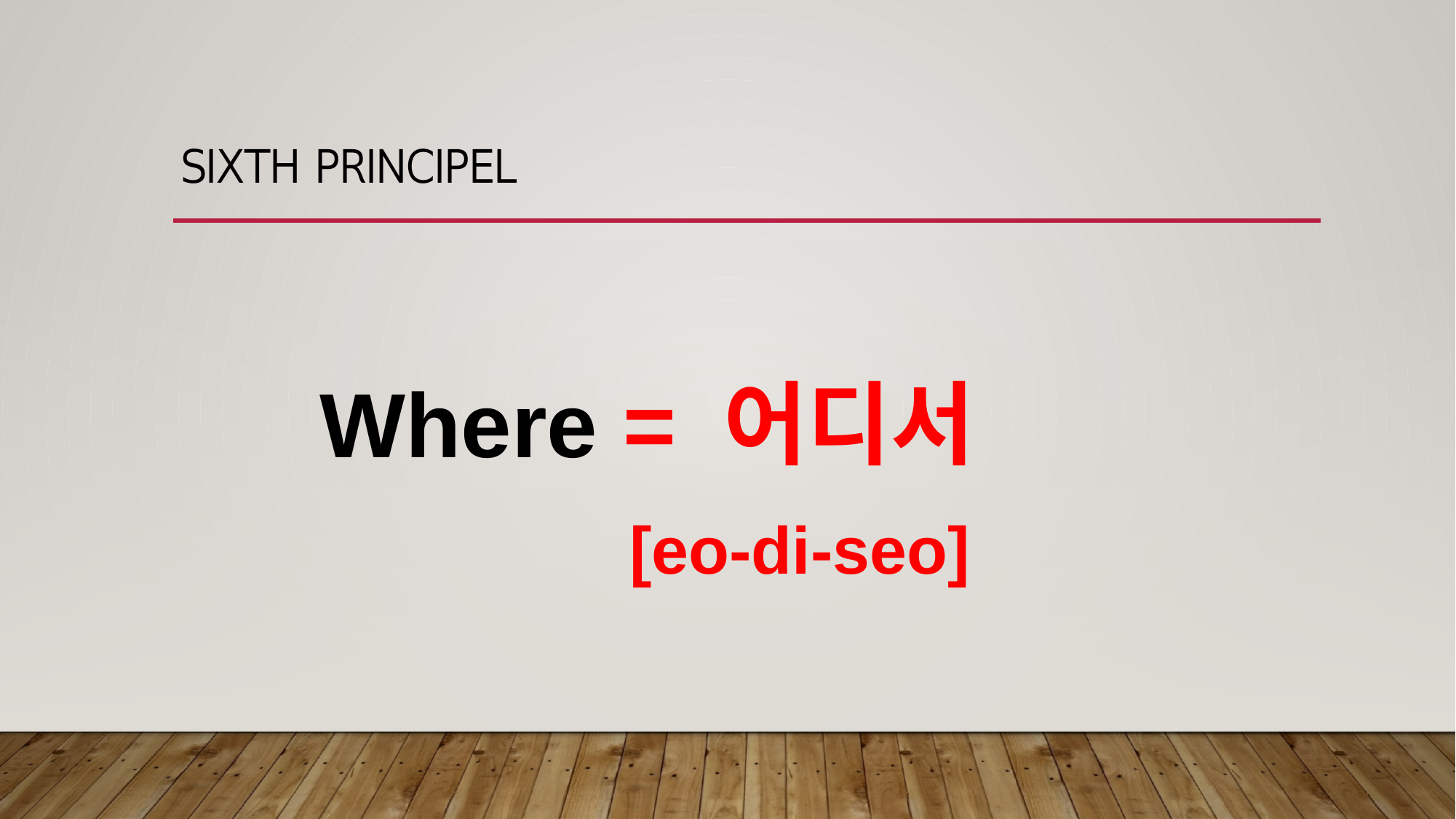

# Sixth principel
Where = 어디서
                                     [eo-di-seo]